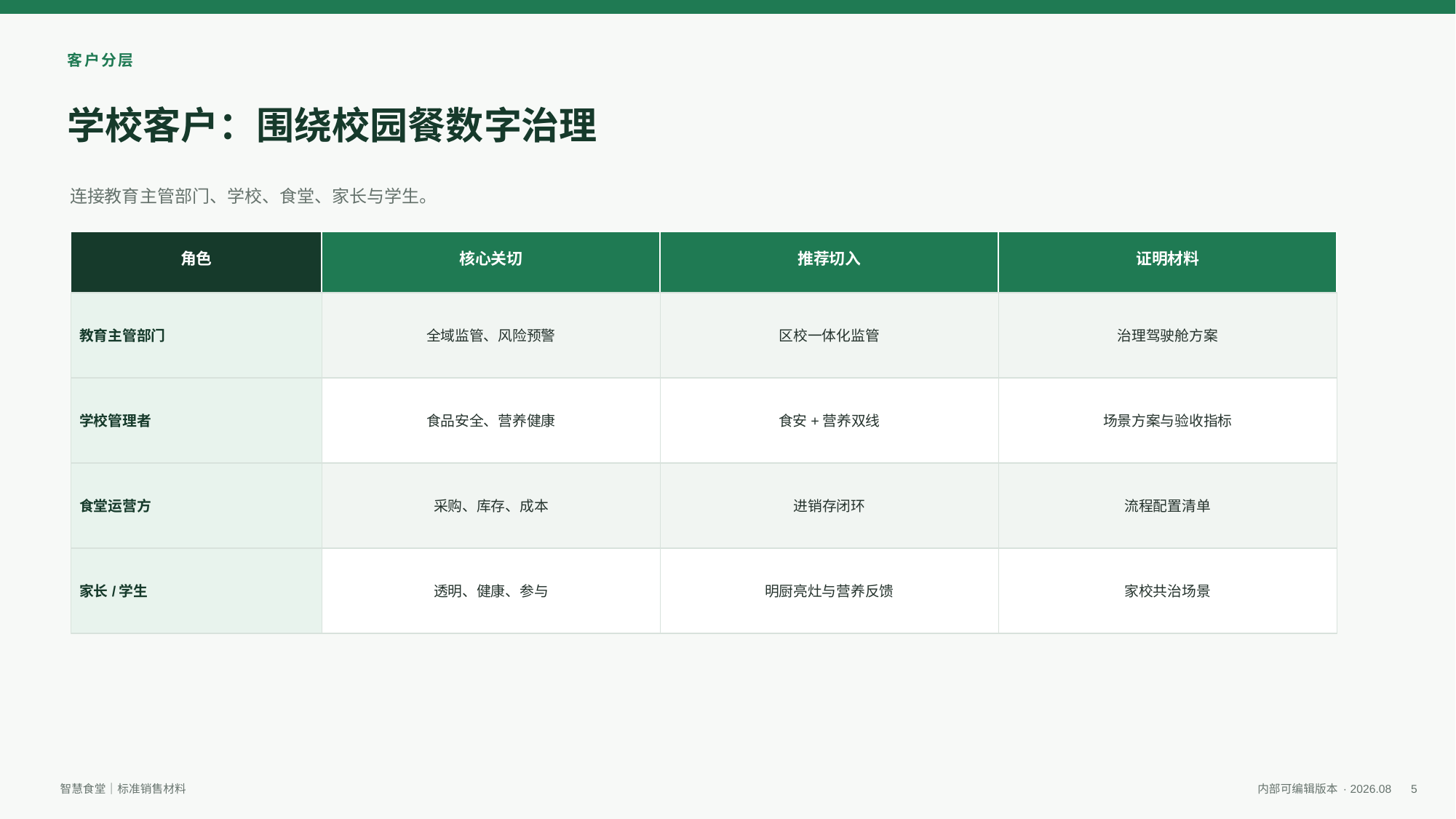

客户分层
学校客户：围绕校园餐数字治理
连接教育主管部门、学校、食堂、家长与学生。

角色
核心关切
推荐切入
证明材料

教育主管部门
全域监管、风险预警
区校一体化监管
治理驾驶舱方案

学校管理者
食品安全、营养健康
食安+营养双线
场景方案与验收指标

食堂运营方
采购、库存、成本
进销存闭环
流程配置清单

家长/学生
透明、健康、参与
明厨亮灶与营养反馈
家校共治场景
5